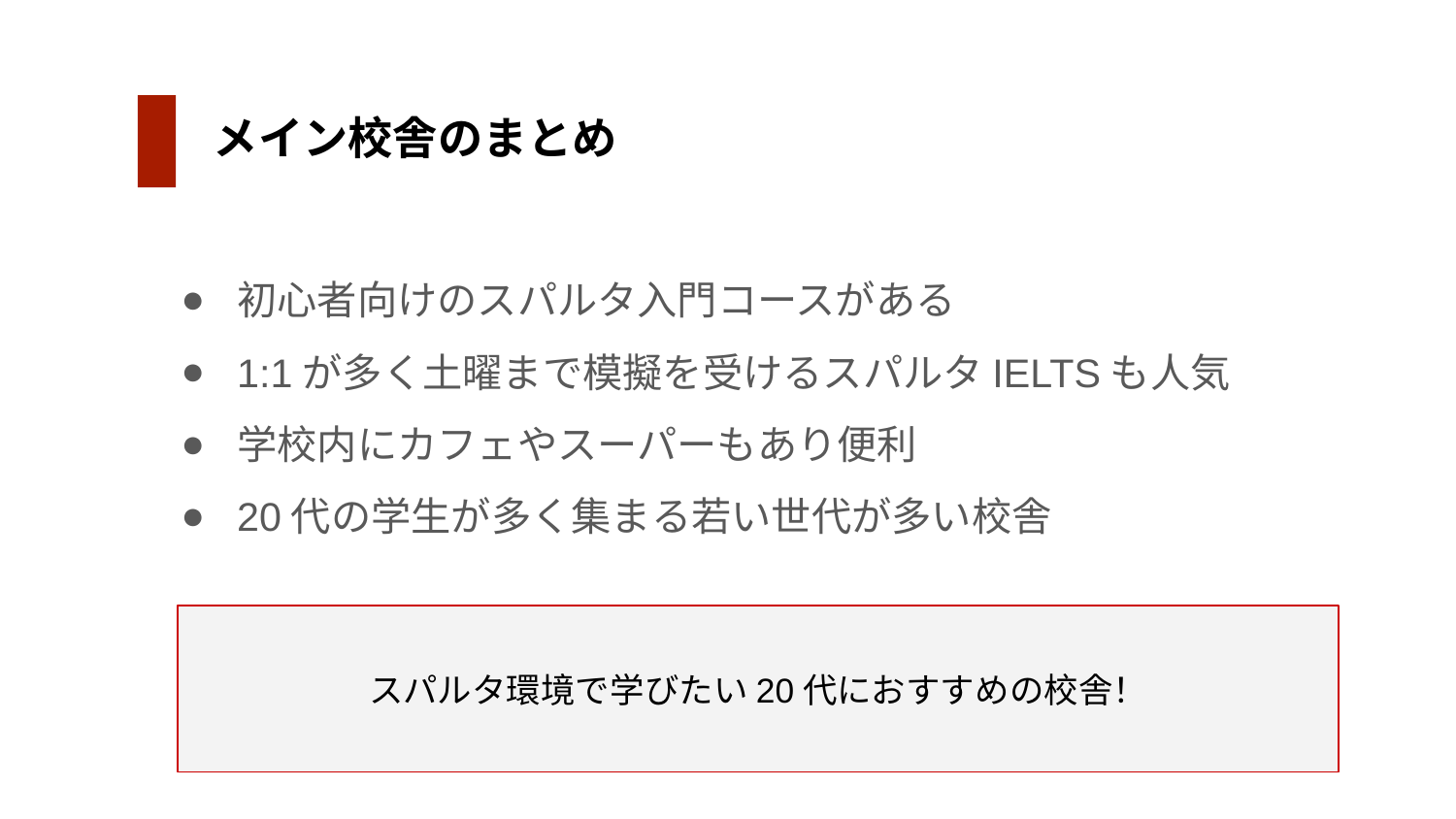

# メイン校舎のまとめ

初心者向けのスパルタ入門コースがある
1:1が多く土曜まで模擬を受けるスパルタIELTSも人気
学校内にカフェやスーパーもあり便利
20代の学生が多く集まる若い世代が多い校舎
スパルタ環境で学びたい20代におすすめの校舎！